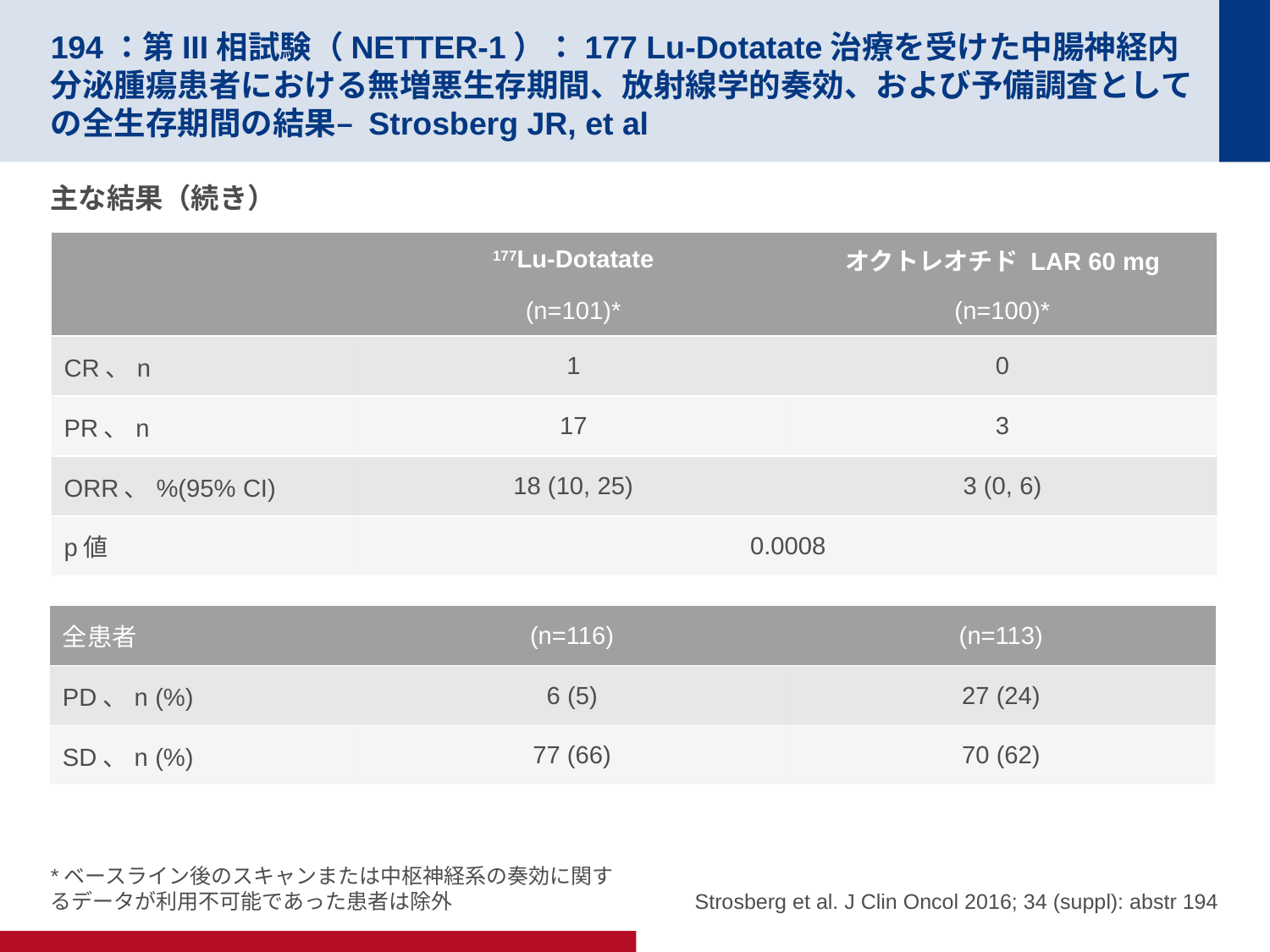

# 194：第III相試験（NETTER-1）：177 Lu-Dotatate治療を受けた中腸神経内分泌腫瘍患者における無増悪生存期間、放射線学的奏効、および予備調査としての全生存期間の結果– Strosberg JR, et al
主な結果（続き）

|  | 177Lu-Dotatate | オクトレオチド LAR 60 mg |
| --- | --- | --- |
|  | (n=101)\* | (n=100)\* |
| CR、n | 1 | 0 |
| PR、n | 17 | 3 |
| ORR、%(95% CI) | 18 (10, 25) | 3 (0, 6) |
| p値 | 0.0008 |  |
| 全患者 | (n=116) | (n=113) |
| --- | --- | --- |
| PD、n (%) | 6 (5) | 27 (24) |
| SD、n (%) | 77 (66) | 70 (62) |
*ベースライン後のスキャンまたは中枢神経系の奏効に関するデータが利用不可能であった患者は除外
Strosberg et al. J Clin Oncol 2016; 34 (suppl): abstr 194